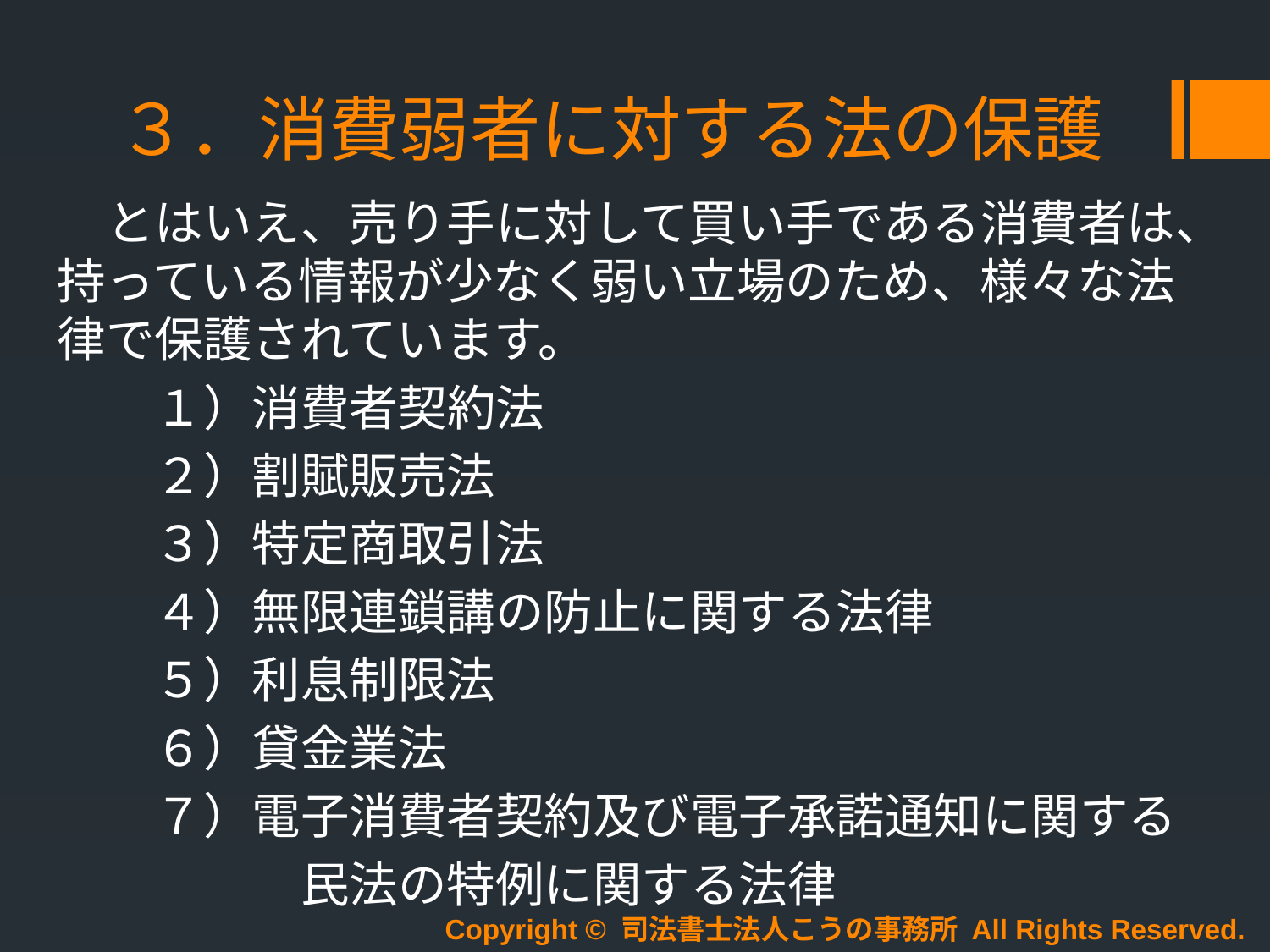

# ３．消費弱者に対する法の保護
　とはいえ、売り手に対して買い手である消費者は、持っている情報が少なく弱い立場のため、様々な法律で保護されています。
　　１）消費者契約法
　　２）割賦販売法
　　３）特定商取引法
　　４）無限連鎖講の防止に関する法律
　　５）利息制限法
　　６）貸金業法
　　７）電子消費者契約及び電子承諾通知に関する
　　　　　民法の特例に関する法律

Copyright © 司法書士法人こうの事務所 All Rights Reserved.